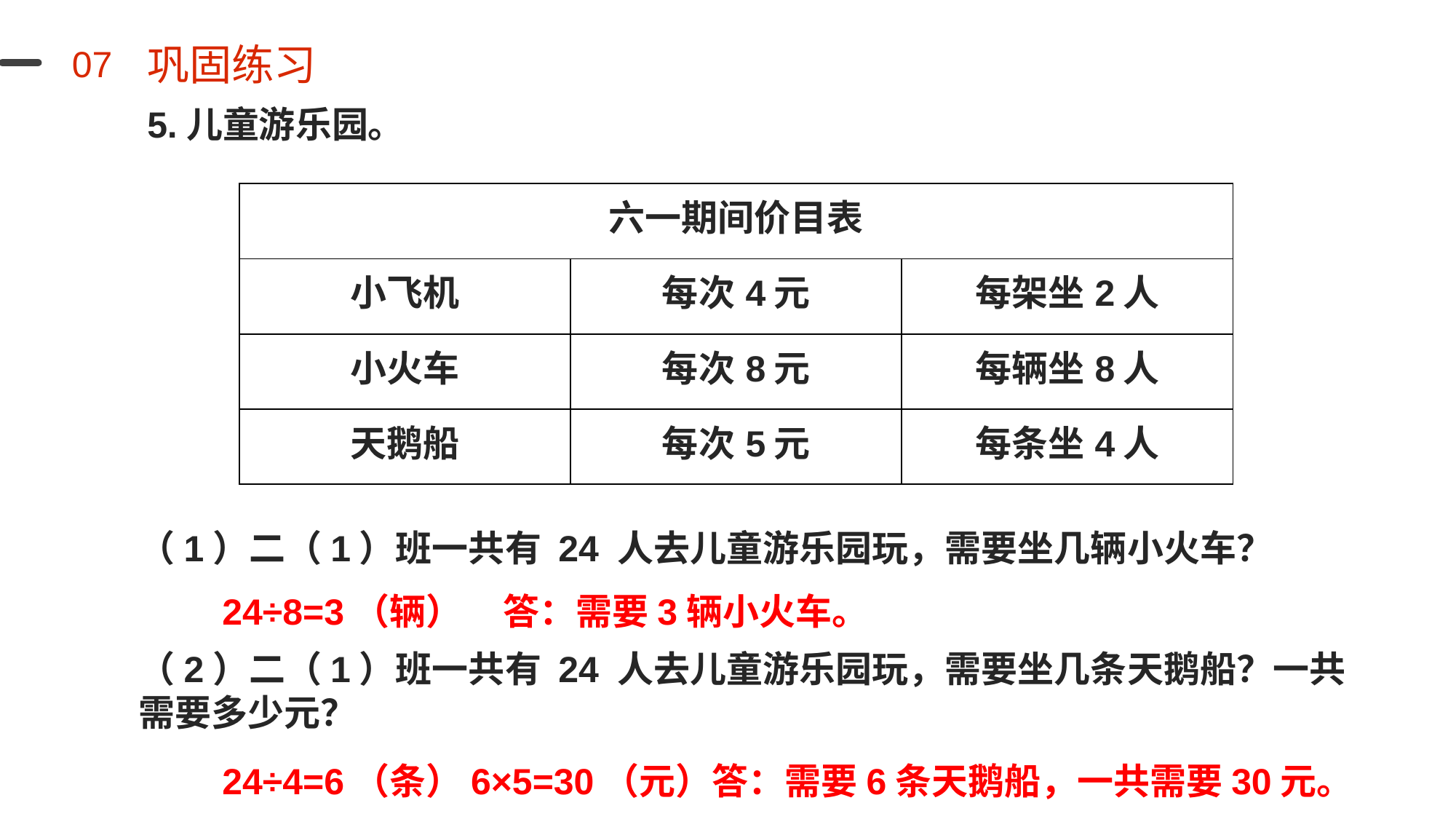

巩固练习
07
5.儿童游乐园。
| 六一期间价目表 |  |  |
| --- | --- | --- |
| 小飞机 | 每次4元 | 每架坐2人 |
| 小火车 | 每次8元 | 每辆坐8人 |
| 天鹅船 | 每次5元 | 每条坐4人 |
（1）二（1）班一共有 24 人去儿童游乐园玩，需要坐几辆小火车？
24÷8=3（辆）     答：需要3辆小火车。
（2）二（1）班一共有 24 人去儿童游乐园玩，需要坐几条天鹅船？一共需要多少元？
24÷4=6（条）6×5=30（元）答：需要6条天鹅船，一共需要30元。